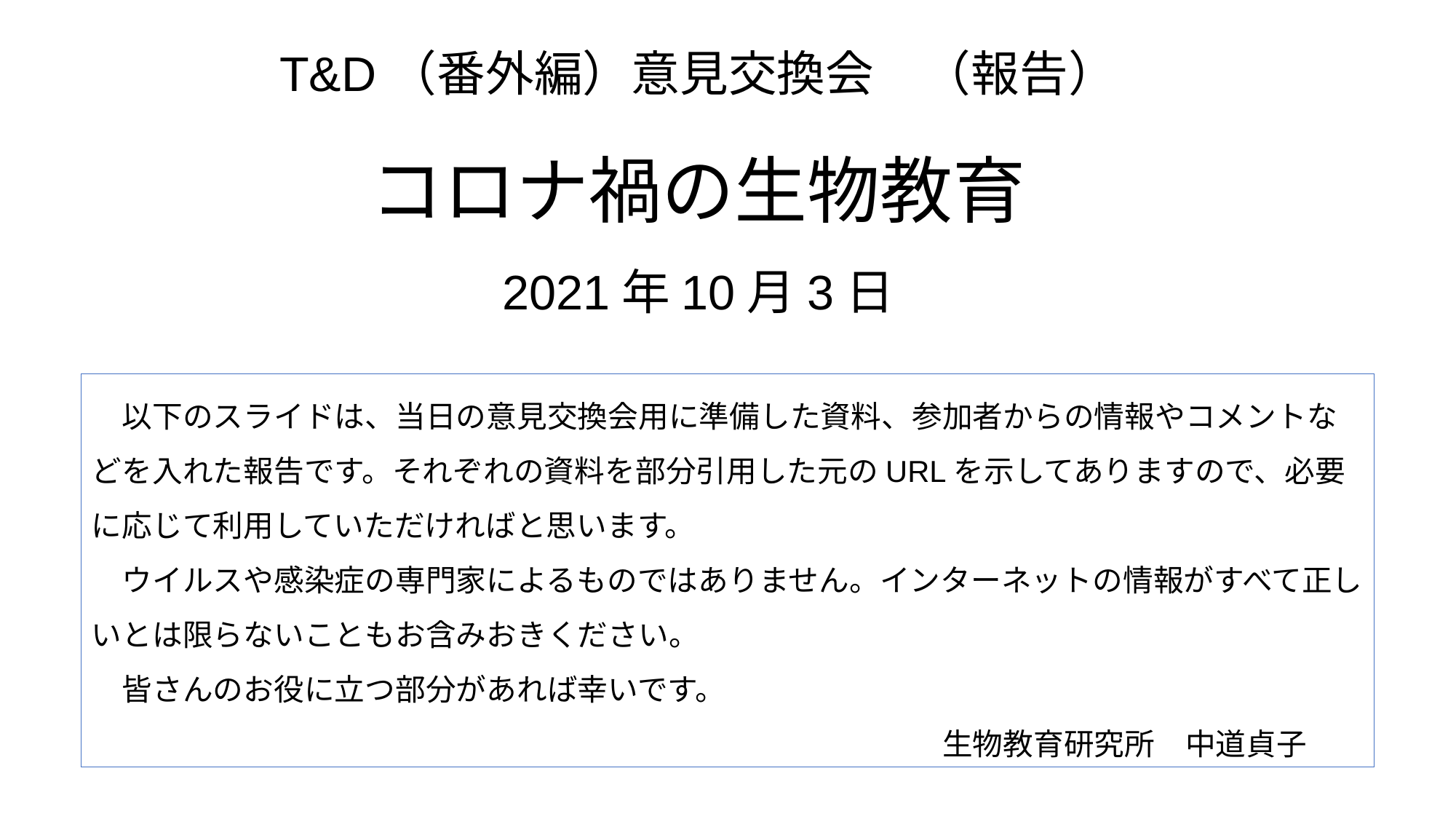

# T&D（番外編）意見交換会　（報告） コロナ禍の生物教育 2021年10月3日
　以下のスライドは、当日の意見交換会用に準備した資料、参加者からの情報やコメントなどを入れた報告です。それぞれの資料を部分引用した元のURLを示してありますので、必要に応じて利用していただければと思います。
　ウイルスや感染症の専門家によるものではありません。インターネットの情報がすべて正しいとは限らないこともお含みおきください。
　皆さんのお役に立つ部分があれば幸いです。
　　　　　　　　　　　　　　　　　　　　　　　　　　　　生物教育研究所　中道貞子